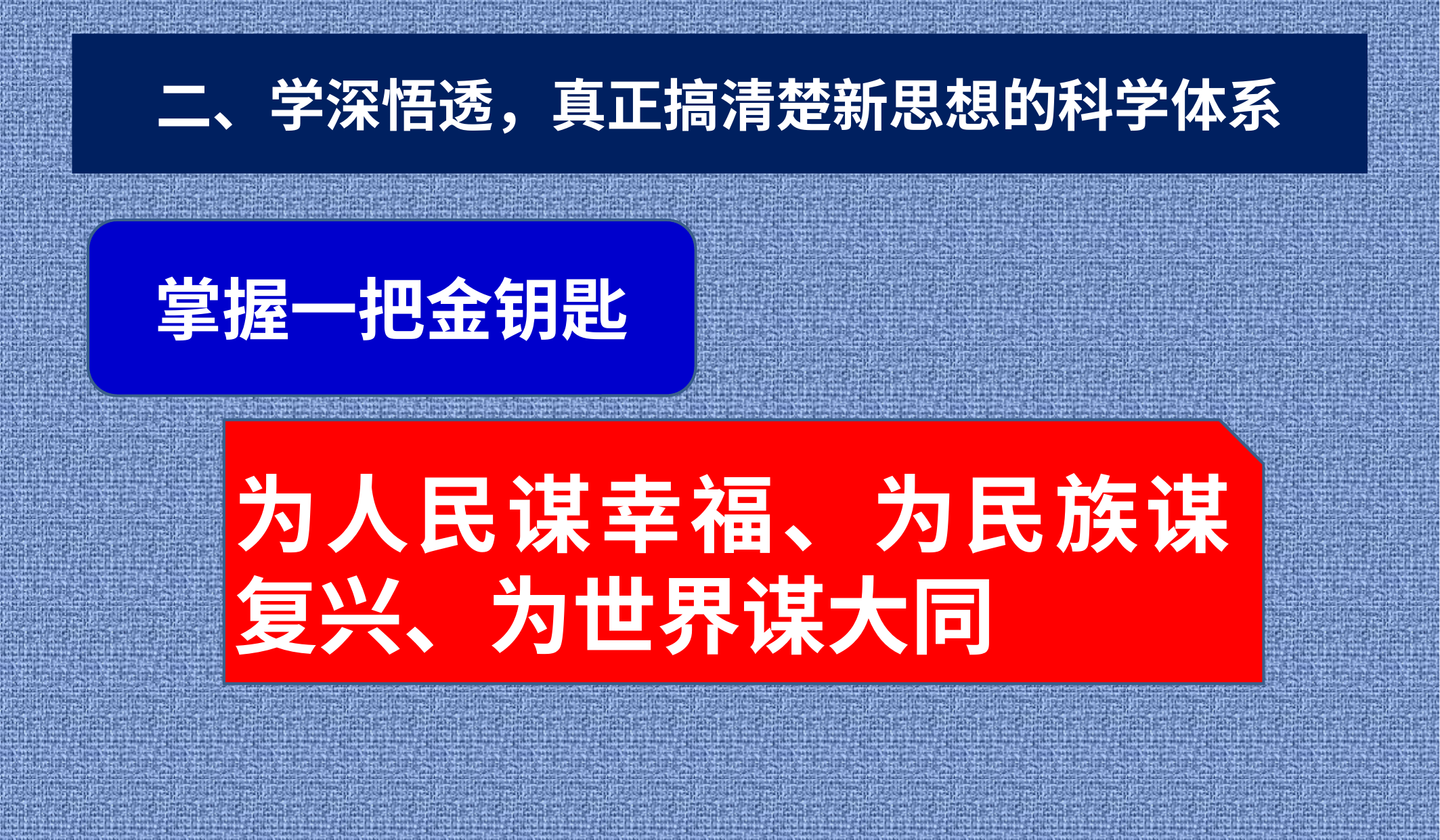

# 二、学深悟透，真正搞清楚新思想的科学体系
掌握一把金钥匙
为人民谋幸福、为民族谋复兴、为世界谋大同